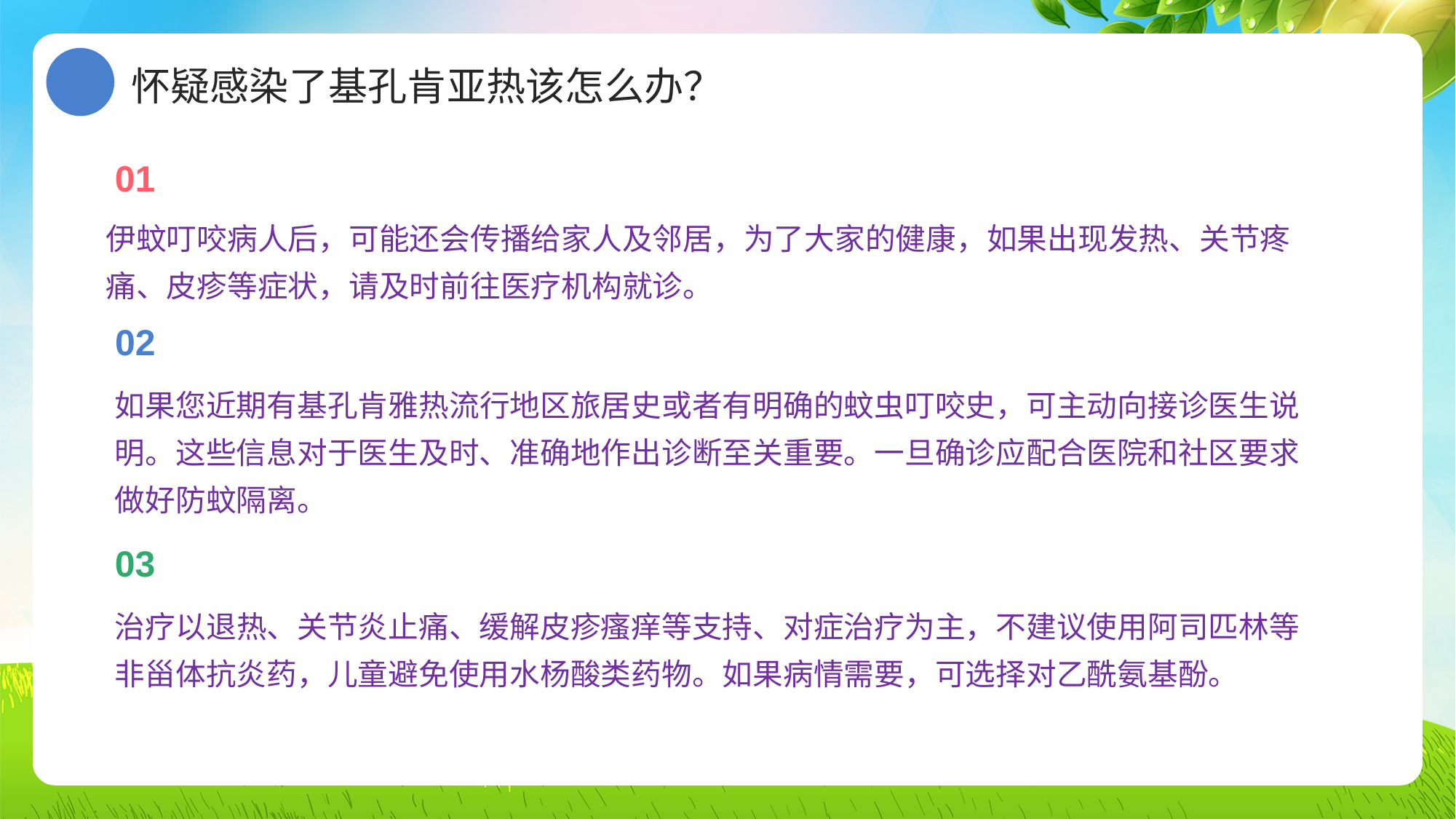

怀疑感染了基孔肯亚热该怎么办？
01
伊蚊叮咬病人后，可能还会传播给家人及邻居，为了大家的健康，如果出现发热、关节疼痛、皮疹等症状，请及时前往医疗机构就诊。
02
如果您近期有基孔肯雅热流行地区旅居史或者有明确的蚊虫叮咬史，可主动向接诊医生说明。这些信息对于医生及时、准确地作出诊断至关重要。一旦确诊应配合医院和社区要求做好防蚊隔离。
03
治疗以退热、关节炎止痛、缓解皮疹瘙痒等支持、对症治疗为主，不建议使用阿司匹林等非甾体抗炎药，儿童避免使用水杨酸类药物。如果病情需要，可选择对乙酰氨基酚。